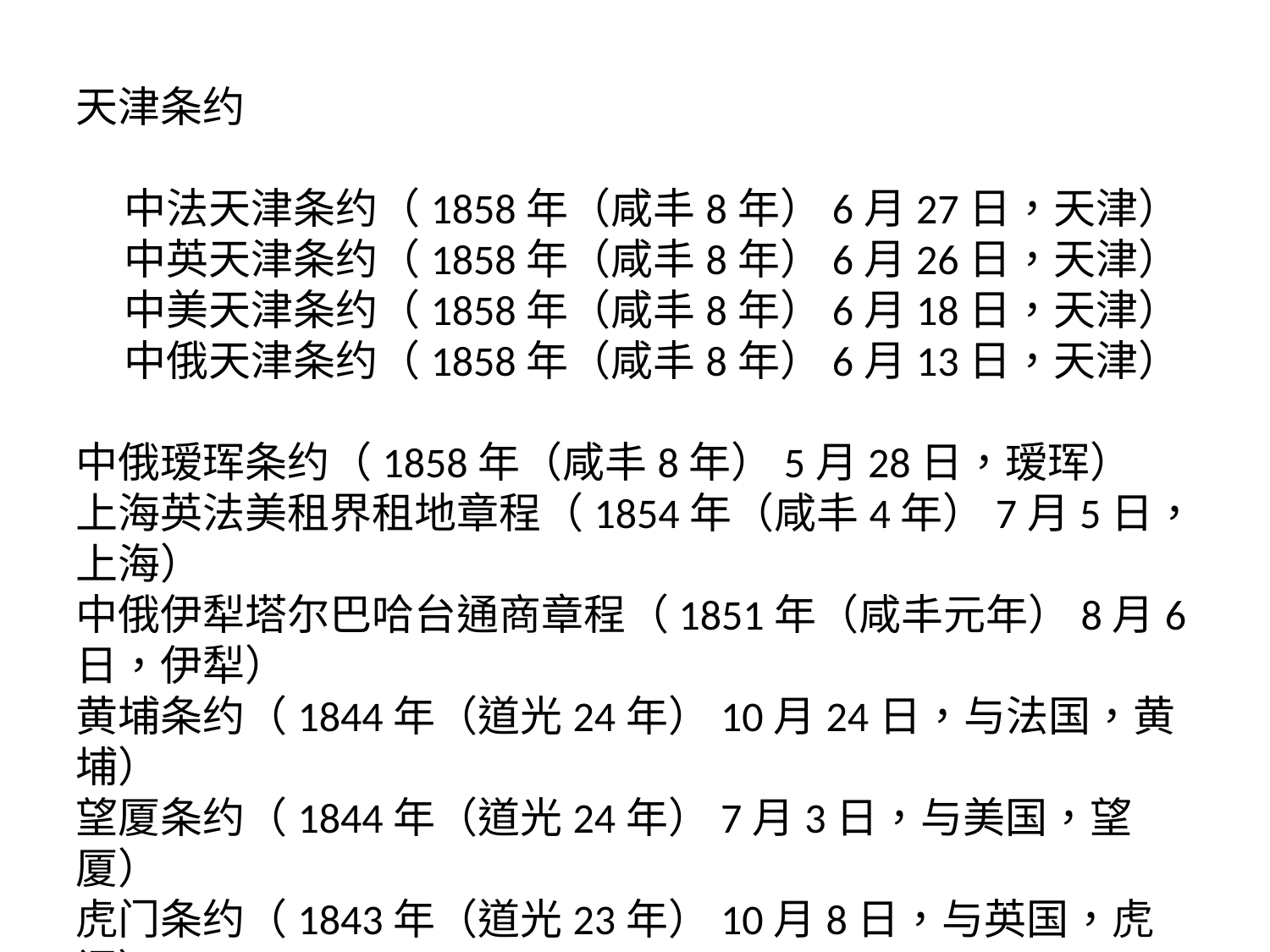

#
天津条约

    中法天津条约（1858年（咸丰8年）6月27日，天津）
    中英天津条约（1858年（咸丰8年）6月26日，天津）
    中美天津条约（1858年（咸丰8年）6月18日，天津）
    中俄天津条约（1858年（咸丰8年）6月13日，天津）

中俄瑷珲条约（1858年（咸丰8年）5月28日，瑷珲）
上海英法美租界租地章程（1854年（咸丰4年）7月5日，上海）
中俄伊犁塔尔巴哈台通商章程（1851年（咸丰元年）8月6日，伊犁）
黄埔条约（1844年（道光24年）10月24日，与法国，黄埔）
望厦条约（1844年（道光24年）7月3日，与美国，望厦）
虎门条约（1843年（道光23年）10月8日，与英国，虎门）
南京条约（1842年（道光22年）8月29日，与英国，南京）